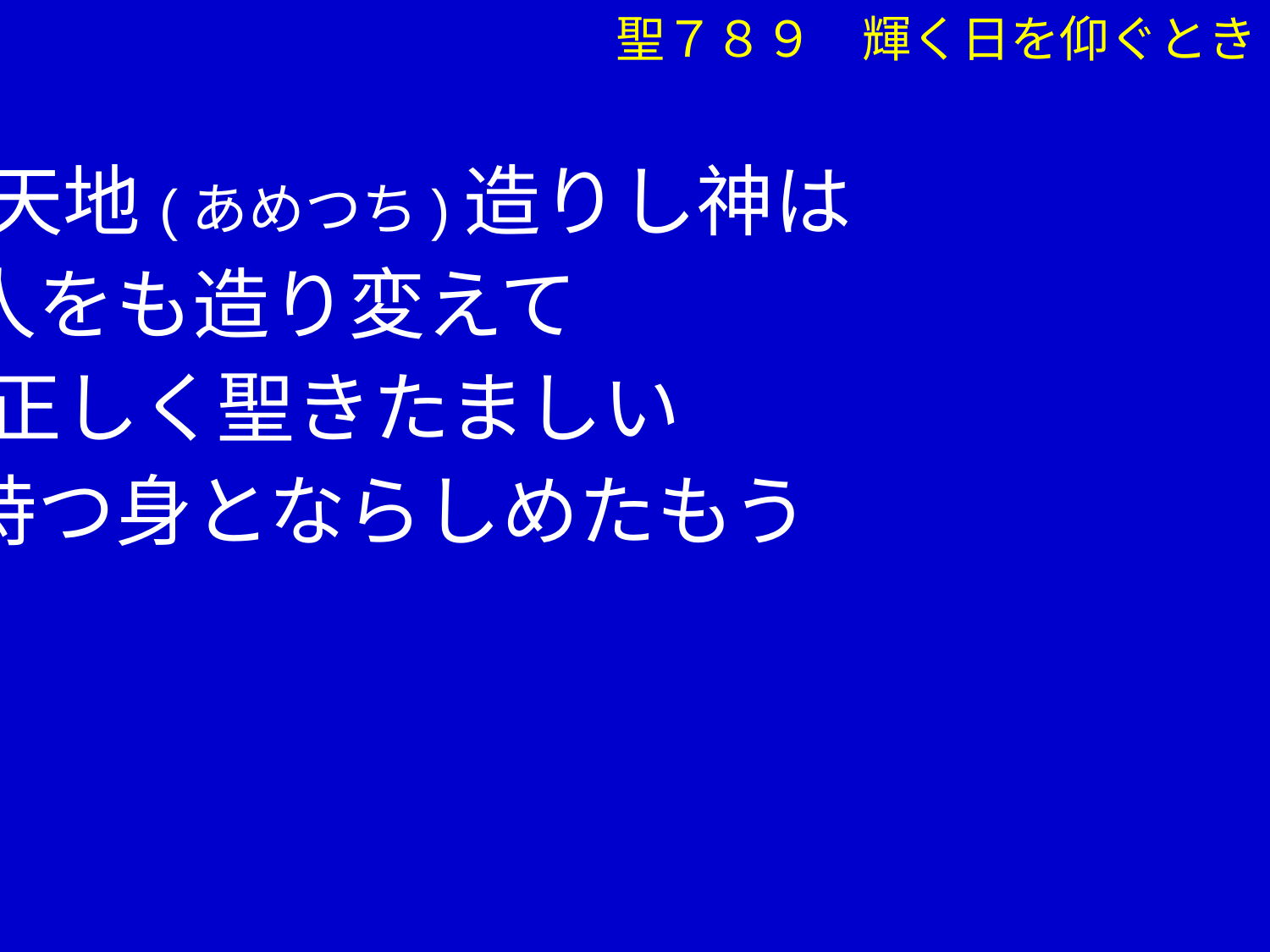

聖７８９　輝く日を仰ぐとき

④天地(あめつち)造りし神は
   人をも造り変えて
　 正しく聖きたましい
   持つ身とならしめたもう